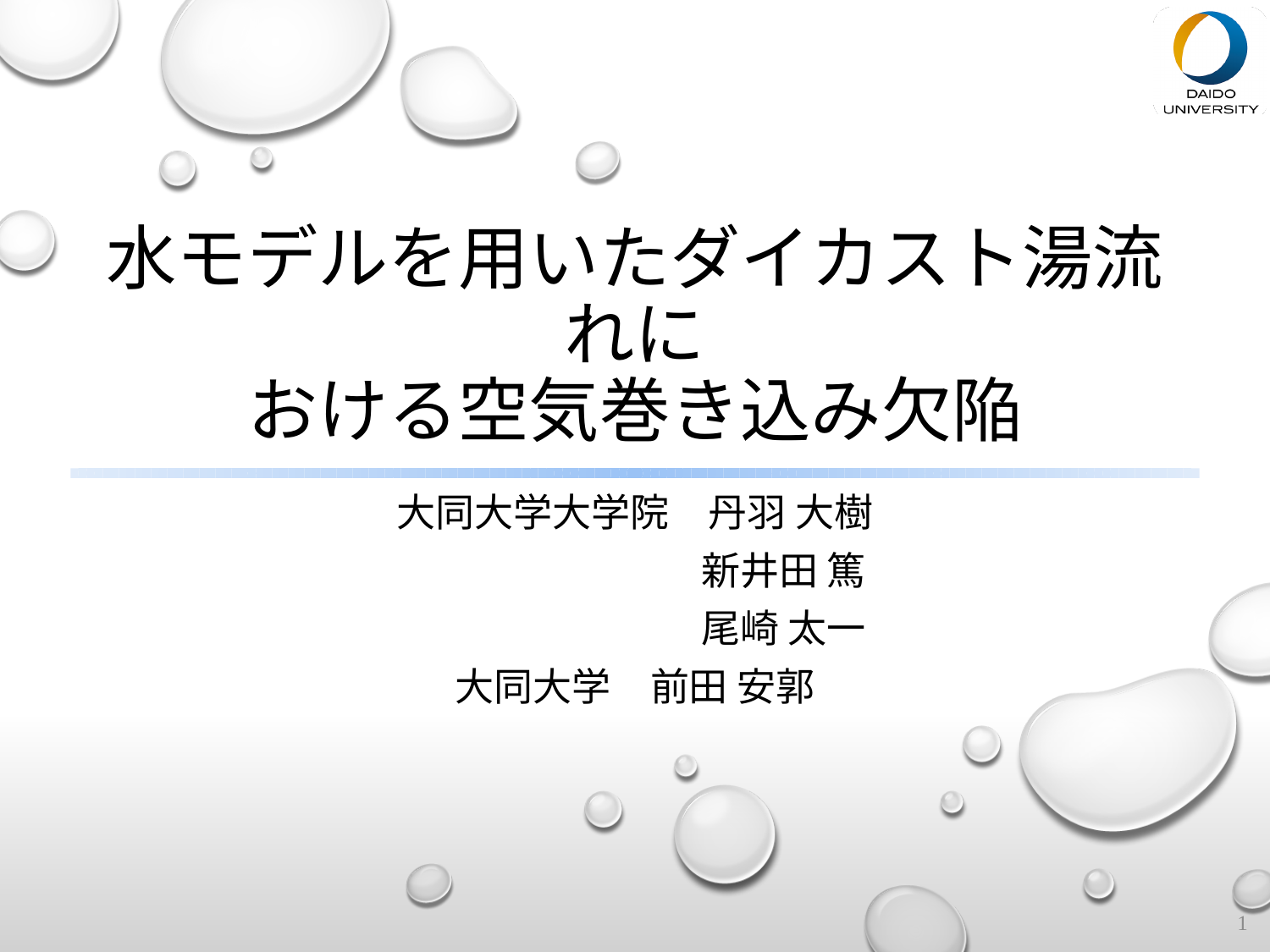

# 水モデルを用いたダイカスト湯流れに おける空気巻き込み欠陥
大同大学大学院　丹羽 大樹
新井田 篤
尾崎 太一
大同大学　前田 安郭

1